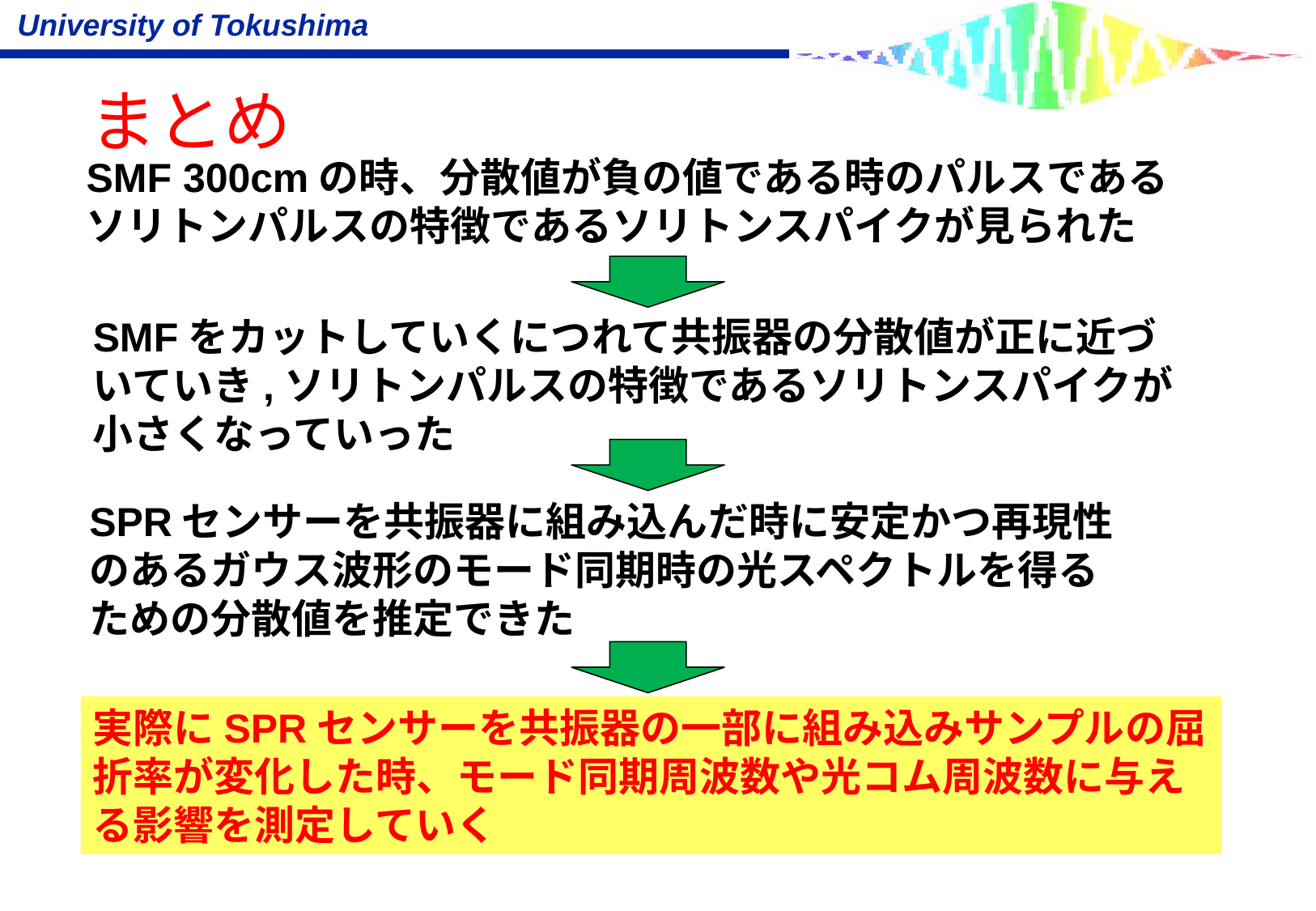

まとめ
SMF 300cmの時、分散値が負の値である時のパルスであるソリトンパルスの特徴であるソリトンスパイクが見られた

SMFをカットしていくにつれて共振器の分散値が正に近づいていき,ソリトンパルスの特徴であるソリトンスパイクが小さくなっていった

SPRセンサーを共振器に組み込んだ時に安定かつ再現性のあるガウス波形のモード同期時の光スペクトルを得るための分散値を推定できた

実際にSPRセンサーを共振器の一部に組み込みサンプルの屈折率が変化した時、モード同期周波数や光コム周波数に与える影響を測定していく